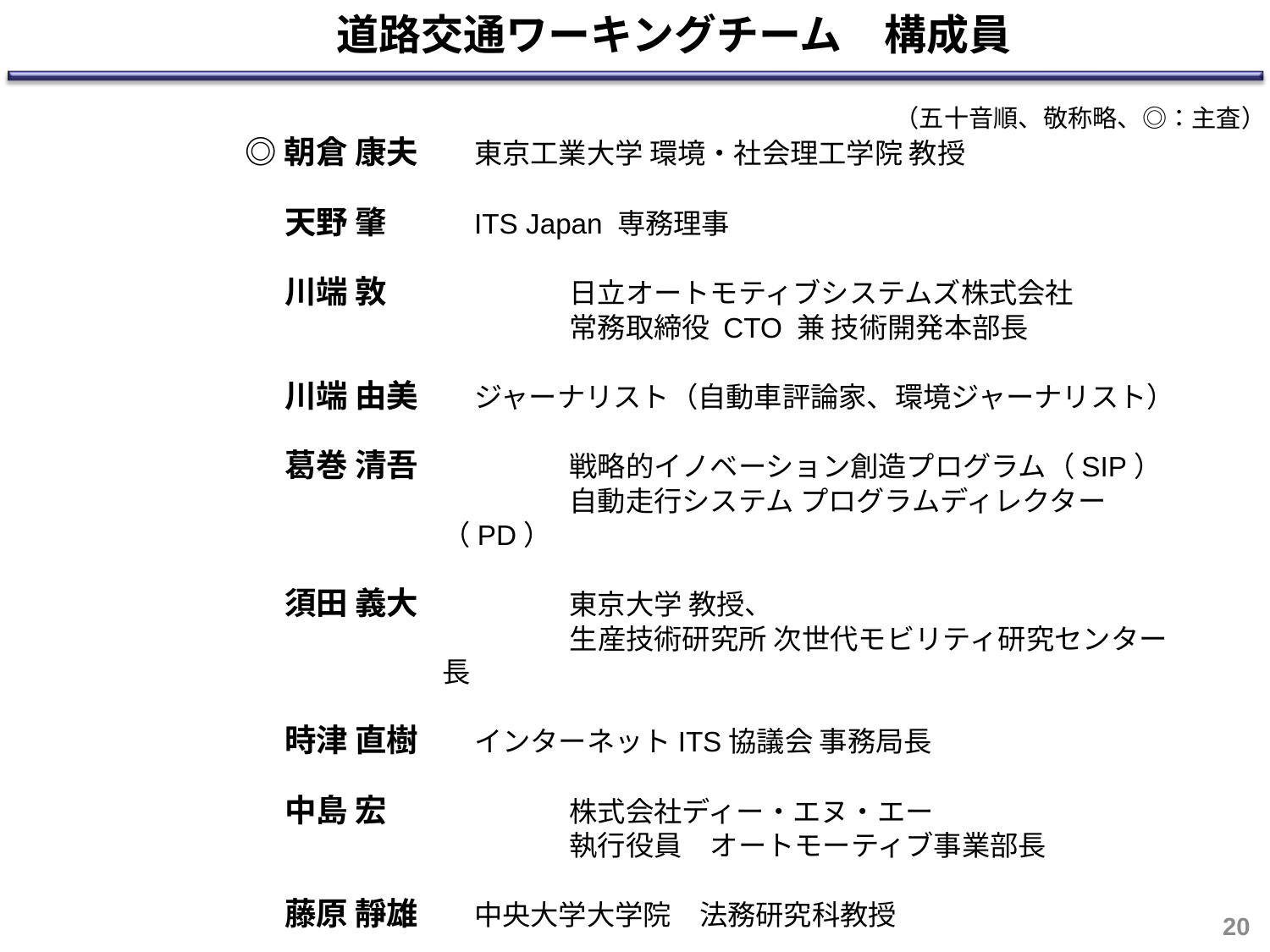

道路交通ワーキングチーム　構成員
（五十音順、敬称略、◎：主査）
◎朝倉 康夫	東京工業大学 環境・社会理工学院 教授
 天野 肇	ITS Japan 専務理事
 川端 敦		日立オートモティブシステムズ株式会社
	常務取締役 CTO 兼 技術開発本部長
 川端 由美	ジャーナリスト（自動車評論家、環境ジャーナリスト）
 葛巻 清吾		戦略的イノベーション創造プログラム（SIP）
	自動走行システム プログラムディレクター（PD）
 須田 義大		東京大学 教授、
	生産技術研究所 次世代モビリティ研究センター長
 時津 直樹	インターネットITS協議会 事務局長
 中島 宏		株式会社ディー・エヌ・エー
	執行役員　オートモーティブ事業部長
 藤原 靜雄	中央大学大学院　法務研究科教授
 横山 利夫	日本自動車工業会 自動運転検討会主査
20